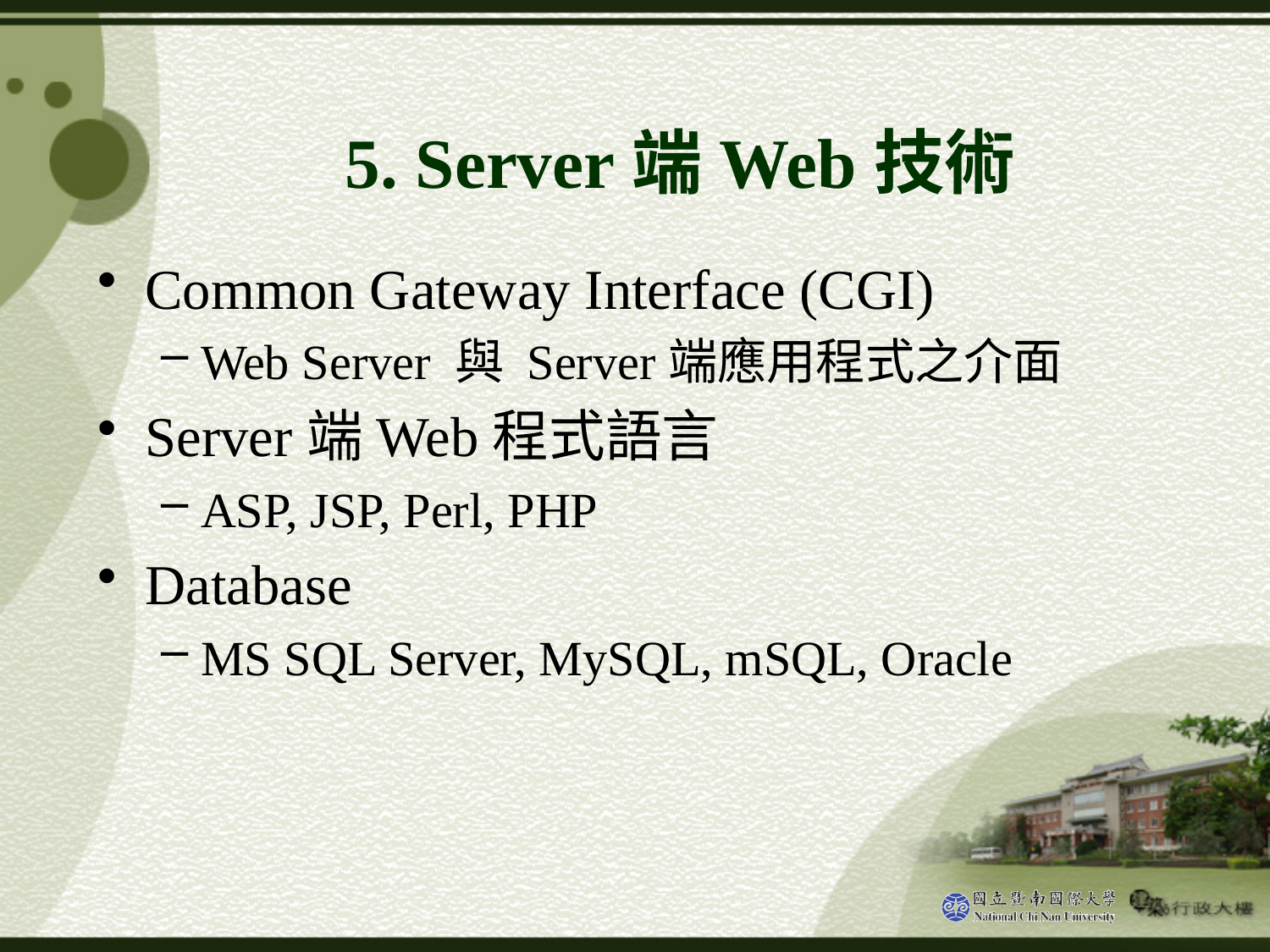

# 5. Server端Web技術
Common Gateway Interface (CGI)
Web Server 與 Server端應用程式之介面
Server端Web程式語言
ASP, JSP, Perl, PHP
Database
MS SQL Server, MySQL, mSQL, Oracle